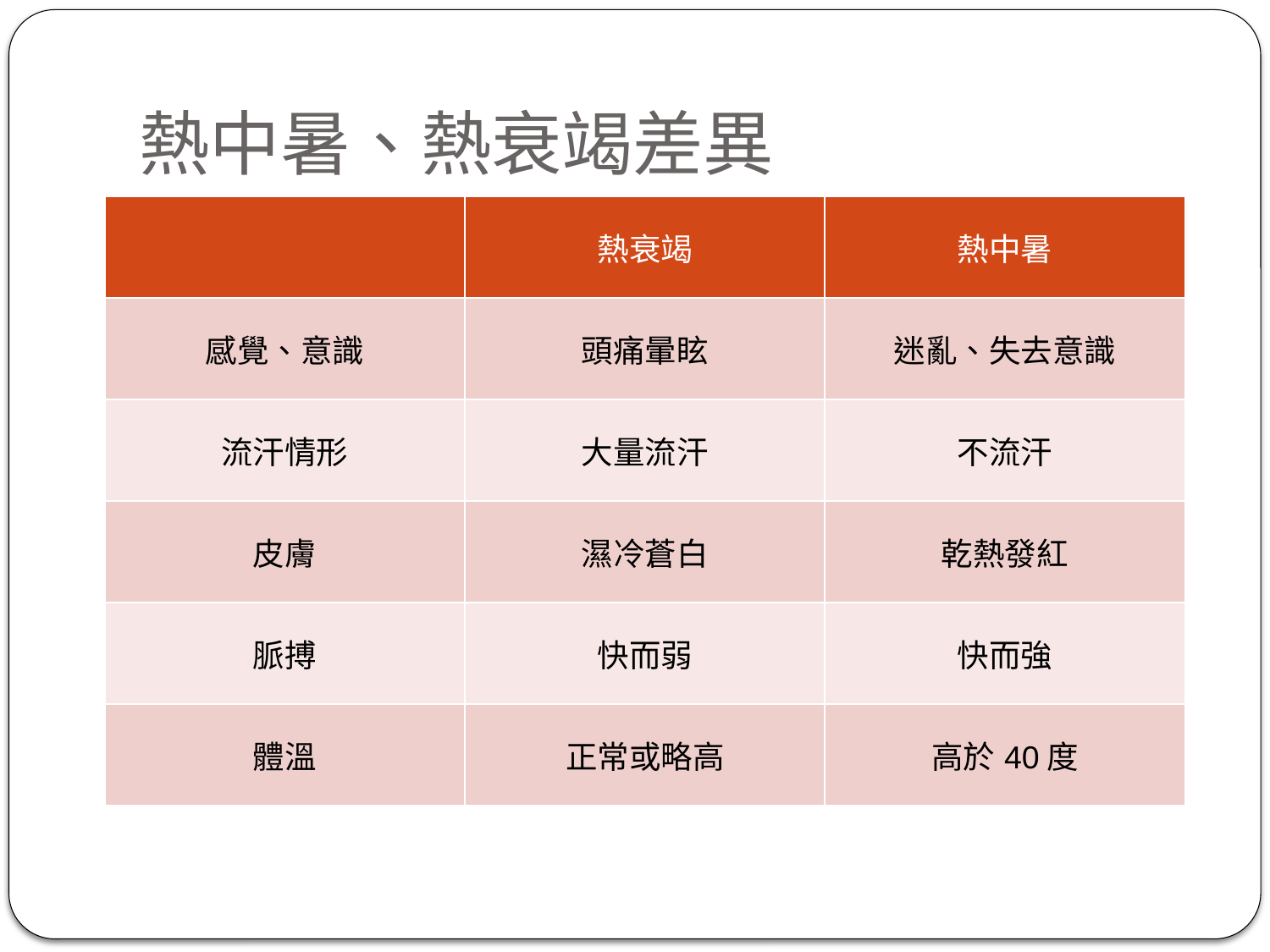

# 熱中暑、熱衰竭差異
|  | 熱衰竭 | 熱中暑 |
| --- | --- | --- |
| 感覺、意識 | 頭痛暈眩 | 迷亂、失去意識 |
| 流汗情形 | 大量流汗 | 不流汗 |
| 皮膚 | 濕冷蒼白 | 乾熱發紅 |
| 脈搏 | 快而弱 | 快而強 |
| 體溫 | 正常或略高 | 高於40度 |